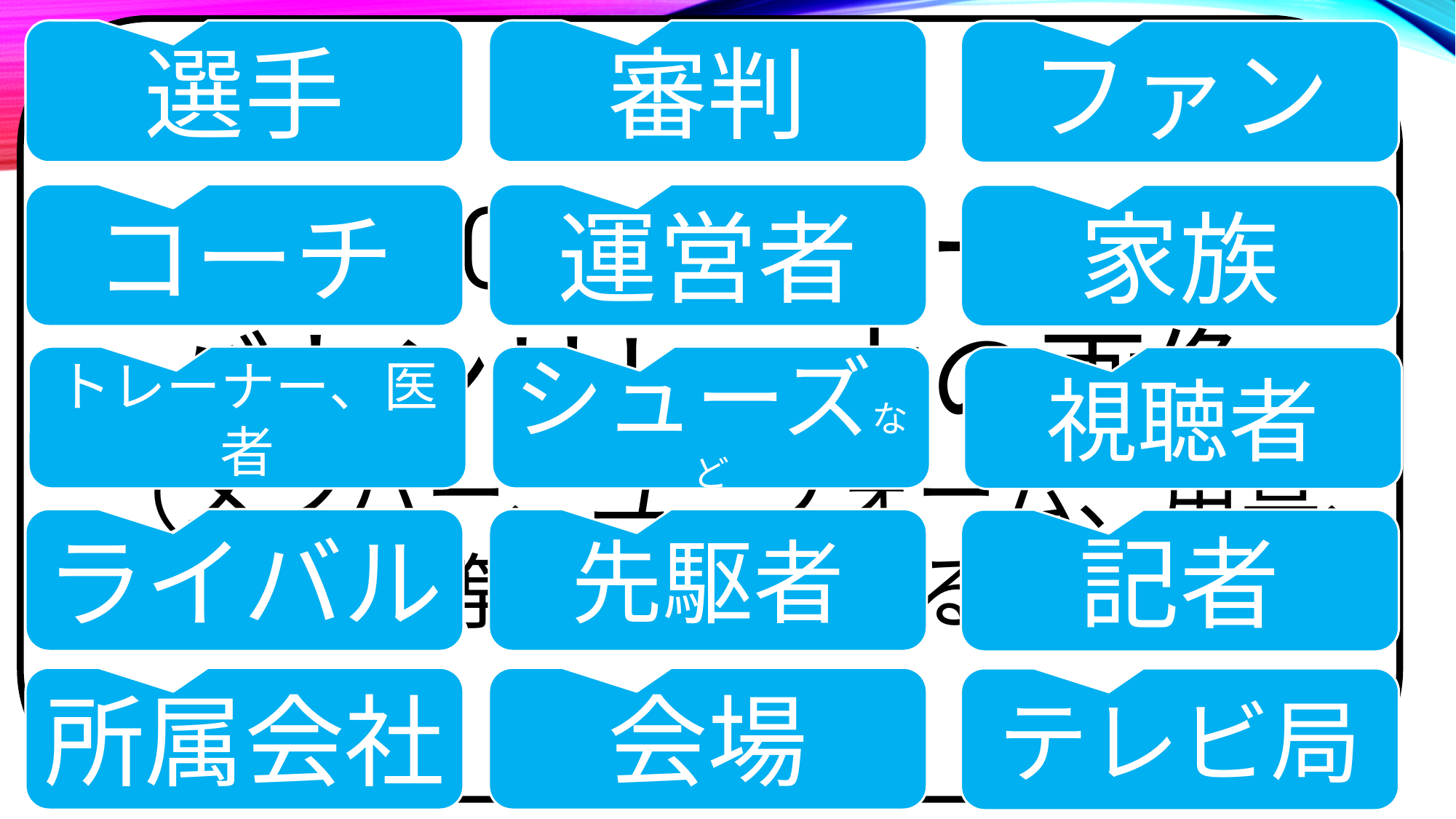

4×100mリレーの
バトンリレー中の画像
（メンバー、ユニフォーム、用具、観客、等が入っている画像）
選手
審判
ファン
#
コーチ
運営者
家族

トレーナー、医者
シューズなど
視聴者
ライバル
先駆者
記者
所属会社
会場
テレビ局